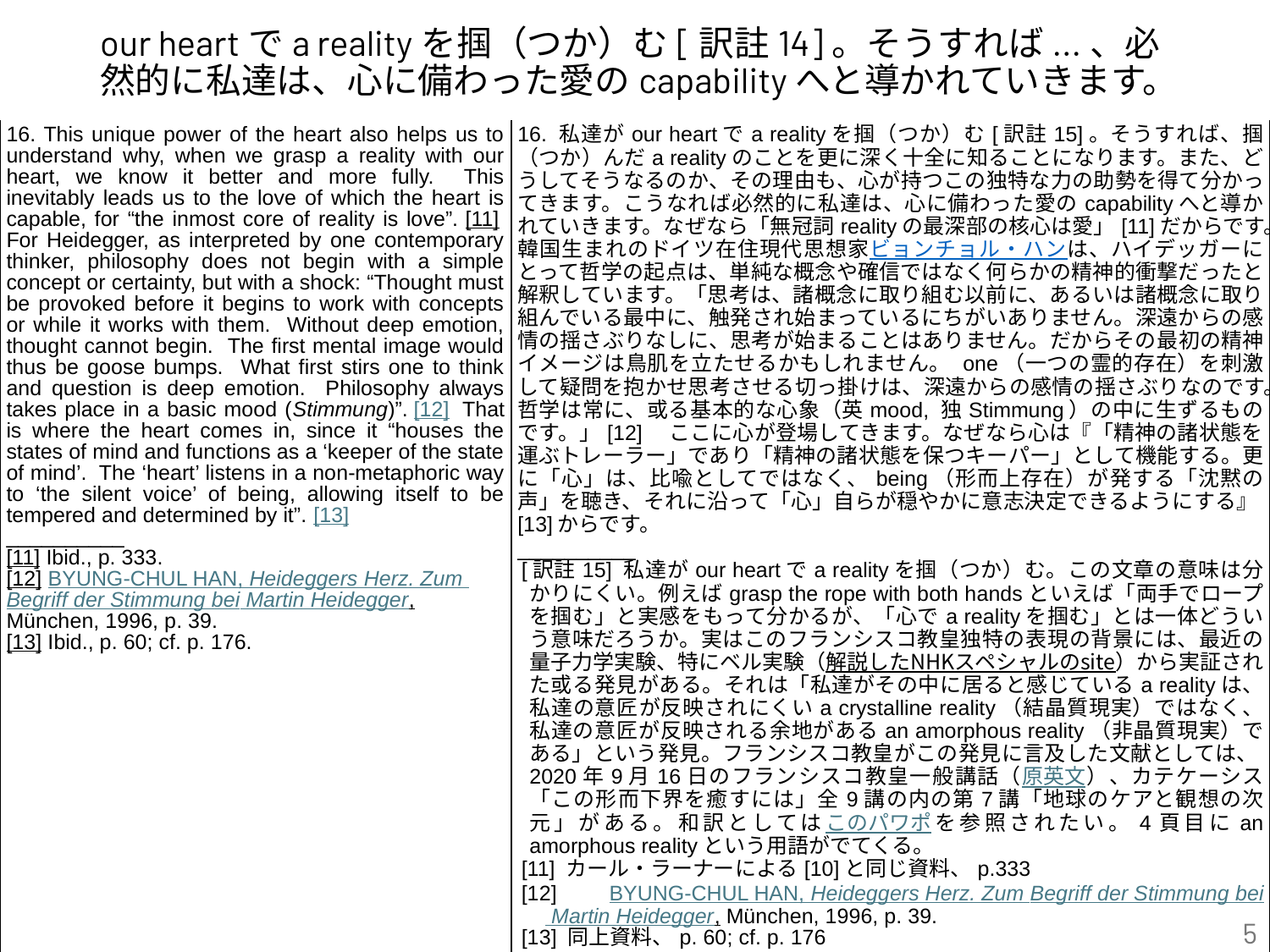

# our heartでa realityを掴（つか）む[訳註14]。そうすれば...、必然的に私達は、心に備わった愛のcapabilityへと導かれていきます。
| 16. This unique power of the heart also helps us to understand why, when we grasp a reality with our heart, we know it better and more fully. This inevitably leads us to the love of which the heart is capable, for “the inmost core of reality is love”. [11]  For Heidegger, as interpreted by one contemporary thinker, philosophy does not begin with a simple concept or certainty, but with a shock: “Thought must be provoked before it begins to work with concepts or while it works with them. Without deep emotion, thought cannot begin. The first mental image would thus be goose bumps. What first stirs one to think and question is deep emotion. Philosophy always takes place in a basic mood (Stimmung)”. [12]  That is where the heart comes in, since it “houses the states of mind and functions as a ‘keeper of the state of mind’. The ‘heart’ listens in a non-metaphoric way to ‘the silent voice’ of being, allowing itself to be tempered and determined by it”. [13] \_\_\_\_\_\_\_\_\_\_ [11] Ibid., p. 333.  [12] BYUNG-CHUL HAN, Heideggers Herz. Zum Begriff der Stimmung bei Martin Heidegger, München, 1996, p. 39.  [13] Ibid., p. 60; cf. p. 176. | 16. 私達がour heartでa realityを掴（つか）む[訳註15]。そうすれば、掴（つか）んだa realityのことを更に深く十全に知ることになります。また、どうしてそうなるのか、その理由も、心が持つこの独特な力の助勢を得て分かってきます。こうなれば必然的に私達は、心に備わった愛のcapabilityへと導かれていきます。なぜなら「無冠詞realityの最深部の核心は愛」[11]だからです。韓国生まれのドイツ在住現代思想家ビョンチョル・ハンは、ハイデッガーにとって哲学の起点は、単純な概念や確信ではなく何らかの精神的衝撃だったと解釈しています。「思考は、諸概念に取り組む以前に、あるいは諸概念に取り組んでいる最中に、触発され始まっているにちがいありません。深遠からの感情の揺さぶりなしに、思考が始まることはありません。だからその最初の精神イメージは鳥肌を立たせるかもしれません。 one（一つの霊的存在）を刺激して疑問を抱かせ思考させる切っ掛けは、深遠からの感情の揺さぶりなのです。哲学は常に、或る基本的な心象（英mood, 独Stimmung）の中に生ずるものです。」[12]　ここに心が登場してきます。なぜなら心は『「精神の諸状態を運ぶトレーラー」であり「精神の諸状態を保つキーパー」として機能する。更に「心」は、比喩としてではなく、being（形而上存在）が発する「沈黙の声」を聴き、それに沿って「心」自らが穏やかに意志決定できるようにする』[13]からです。 \_\_\_\_\_\_\_\_\_\_ [訳註15] 私達がour heartでa realityを掴（つか）む。この文章の意味は分かりにくい。例えばgrasp the rope with both handsといえば「両手でロープを掴む」と実感をもって分かるが、「心でa realityを掴む」とは一体どういう意味だろうか。実はこのフランシスコ教皇独特の表現の背景には、最近の量子力学実験、特にベル実験（解説したNHKスペシャルのsite）から実証された或る発見がある。それは「私達がその中に居ると感じているa realityは、私達の意匠が反映されにくいa crystalline reality（結晶質現実）ではなく、私達の意匠が反映される余地があるan amorphous reality（非晶質現実）である」という発見。フランシスコ教皇がこの発見に言及した文献としては、2020年9月16日のフランシスコ教皇一般講話（原英文）、カテケーシス「この形而下界を癒すには」全9講の内の第7講「地球のケアと観想の次元」がある。和訳としてはこのパワポを参照されたい。4頁目にan amorphous realityという用語がでてくる。 [11] カール・ラーナーによる[10]と同じ資料、p.333 [12] BYUNG-CHUL HAN, Heideggers Herz. Zum Begriff der Stimmung bei Martin Heidegger, München, 1996, p. 39. [13] 同上資料、p. 60; cf. p. 176 |
| --- | --- |
5